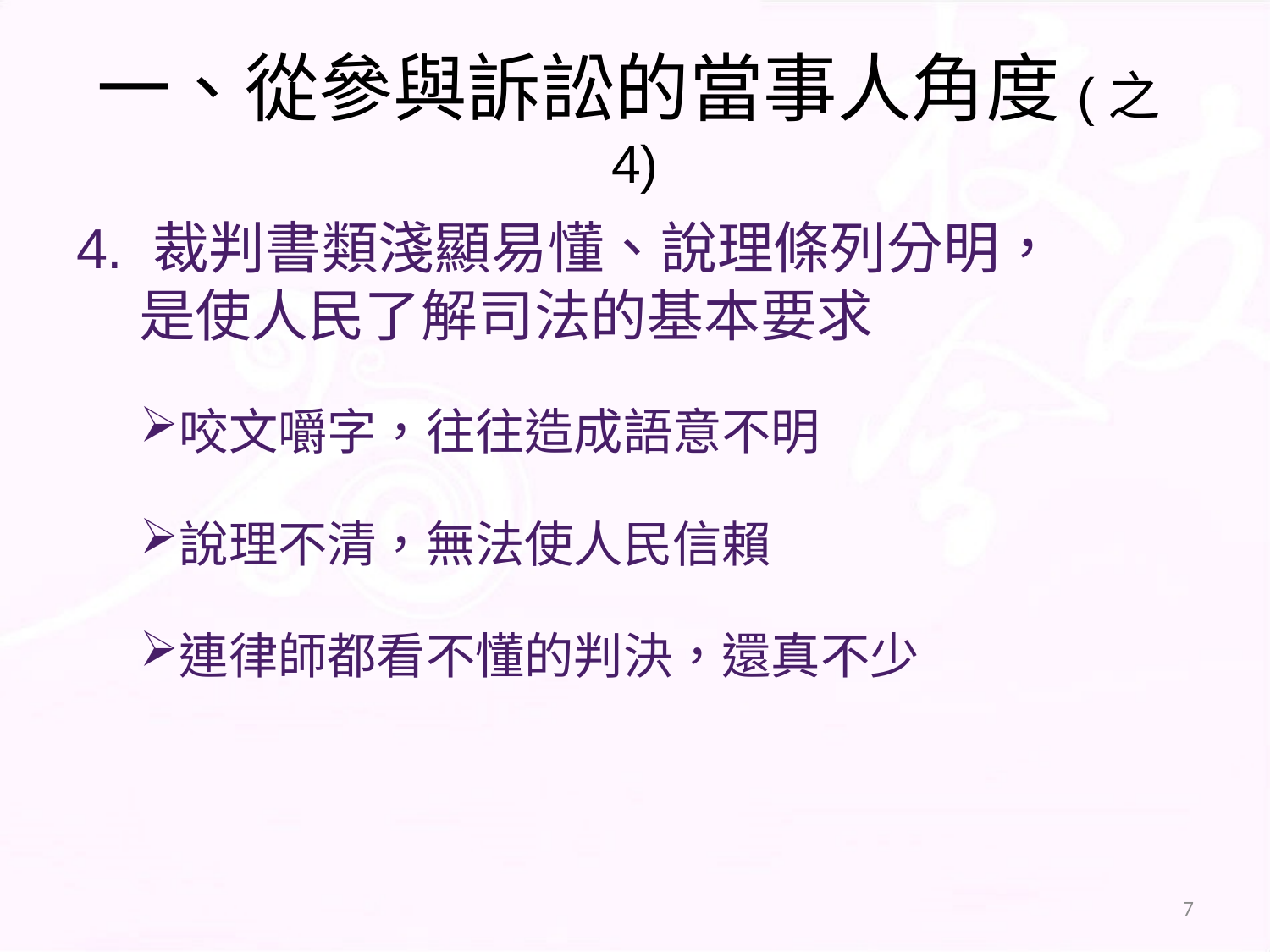

# 一、從參與訴訟的當事人角度(之4)
4. 裁判書類淺顯易懂、說理條列分明，
是使人民了解司法的基本要求
咬文嚼字，往往造成語意不明
說理不清，無法使人民信賴
連律師都看不懂的判決，還真不少
7